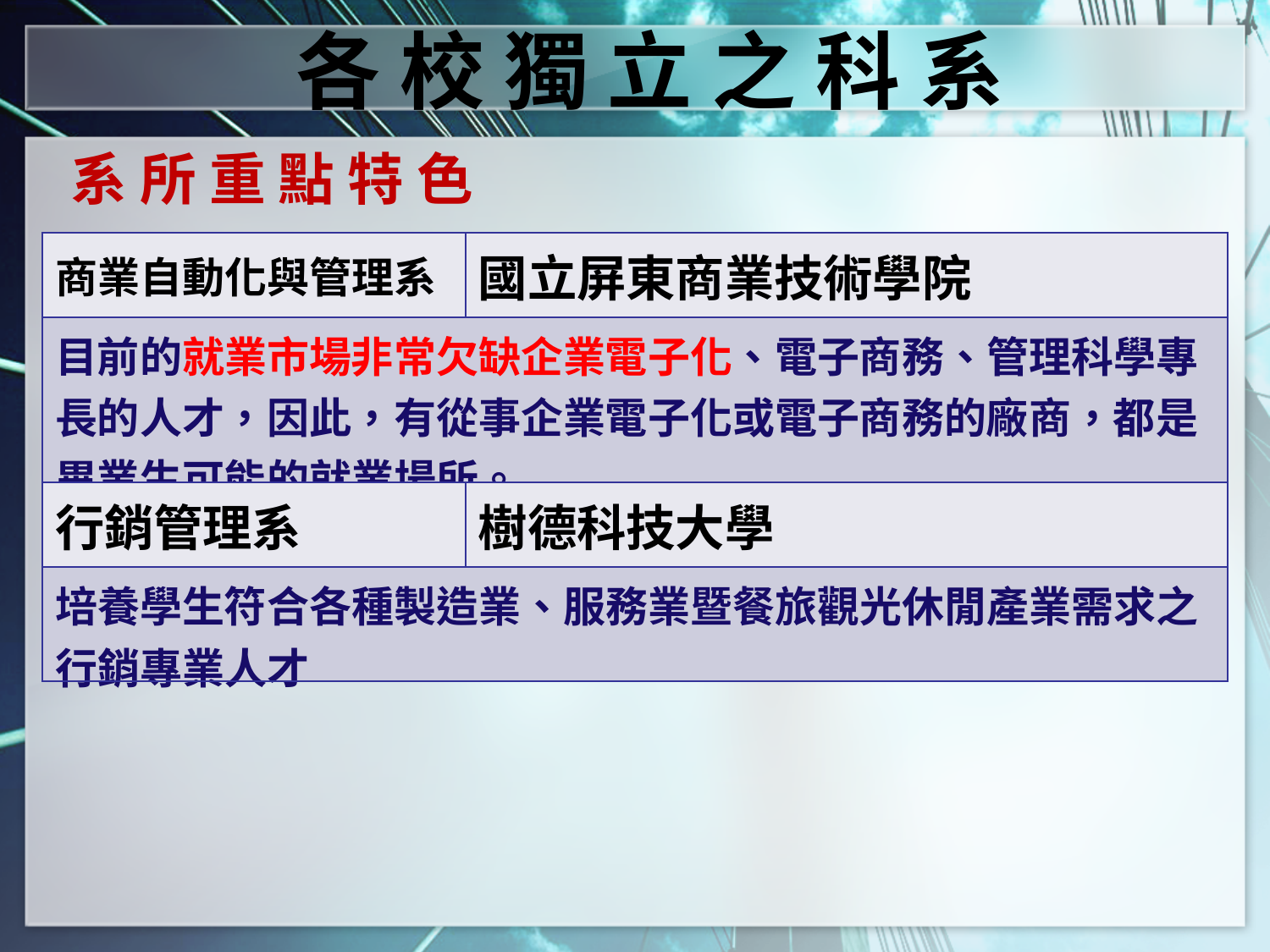

各 校 獨 立 之 科 系
系 所 重 點 特 色
| 商業自動化與管理系 | 國立屏東商業技術學院 |
| --- | --- |
| 目前的就業市場非常欠缺企業電子化、電子商務、管理科學專長的人才，因此，有從事企業電子化或電子商務的廠商，都是畢業生可能的就業場所。 |  |
| 行銷管理系 | 樹德科技大學 |
| 培養學生符合各種製造業、服務業暨餐旅觀光休閒產業需求之行銷專業人才 |  |